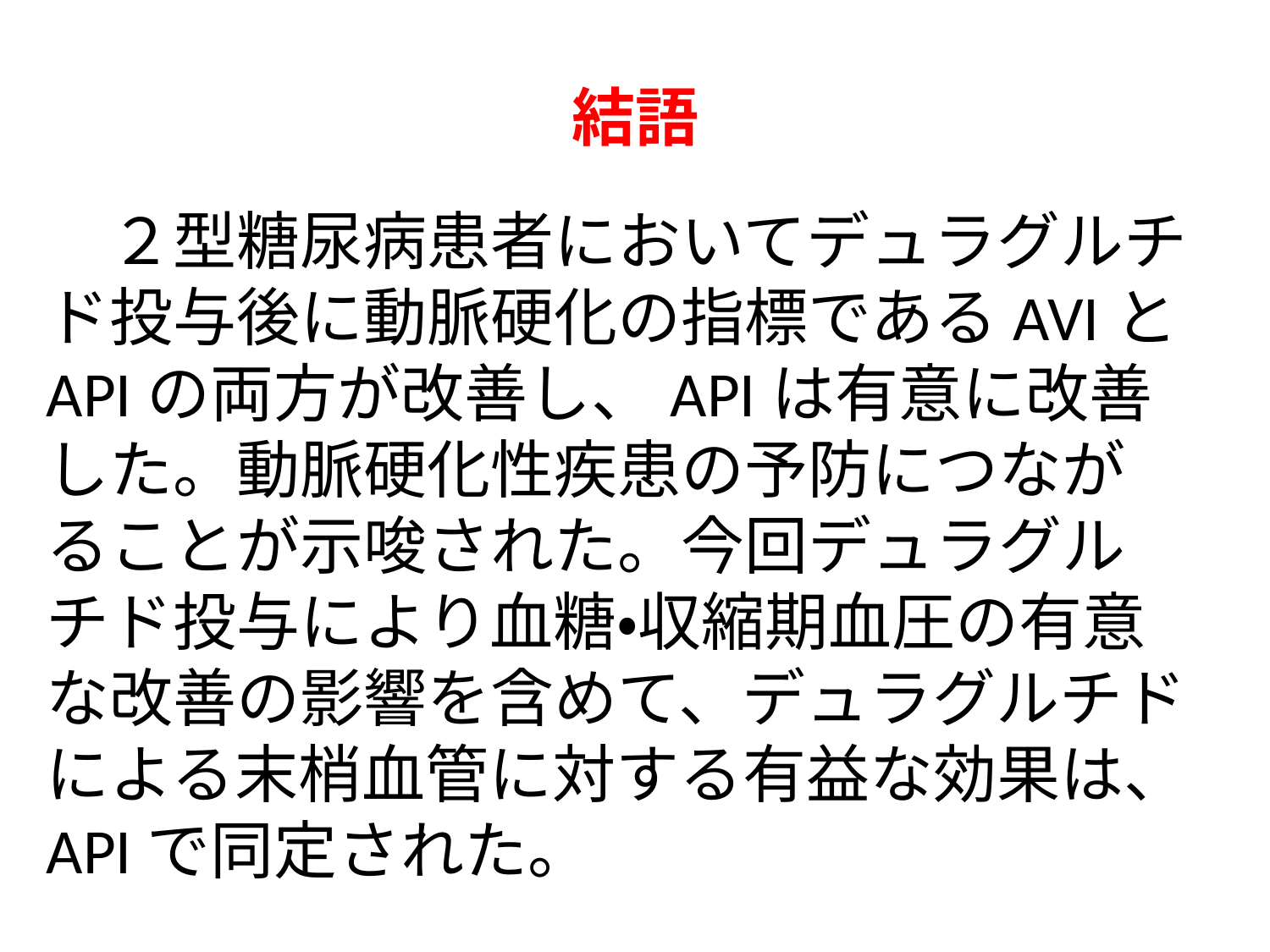

# 結語
　２型糖尿病患者においてデュラグルチド投与後に動脈硬化の指標であるAVIとAPIの両方が改善し、APIは有意に改善した。動脈硬化性疾患の予防につながることが示唆された。今回デュラグルチド投与により血糖・収縮期血圧の有意な改善の影響を含めて、デュラグルチドによる末梢血管に対する有益な効果は、APIで同定された。